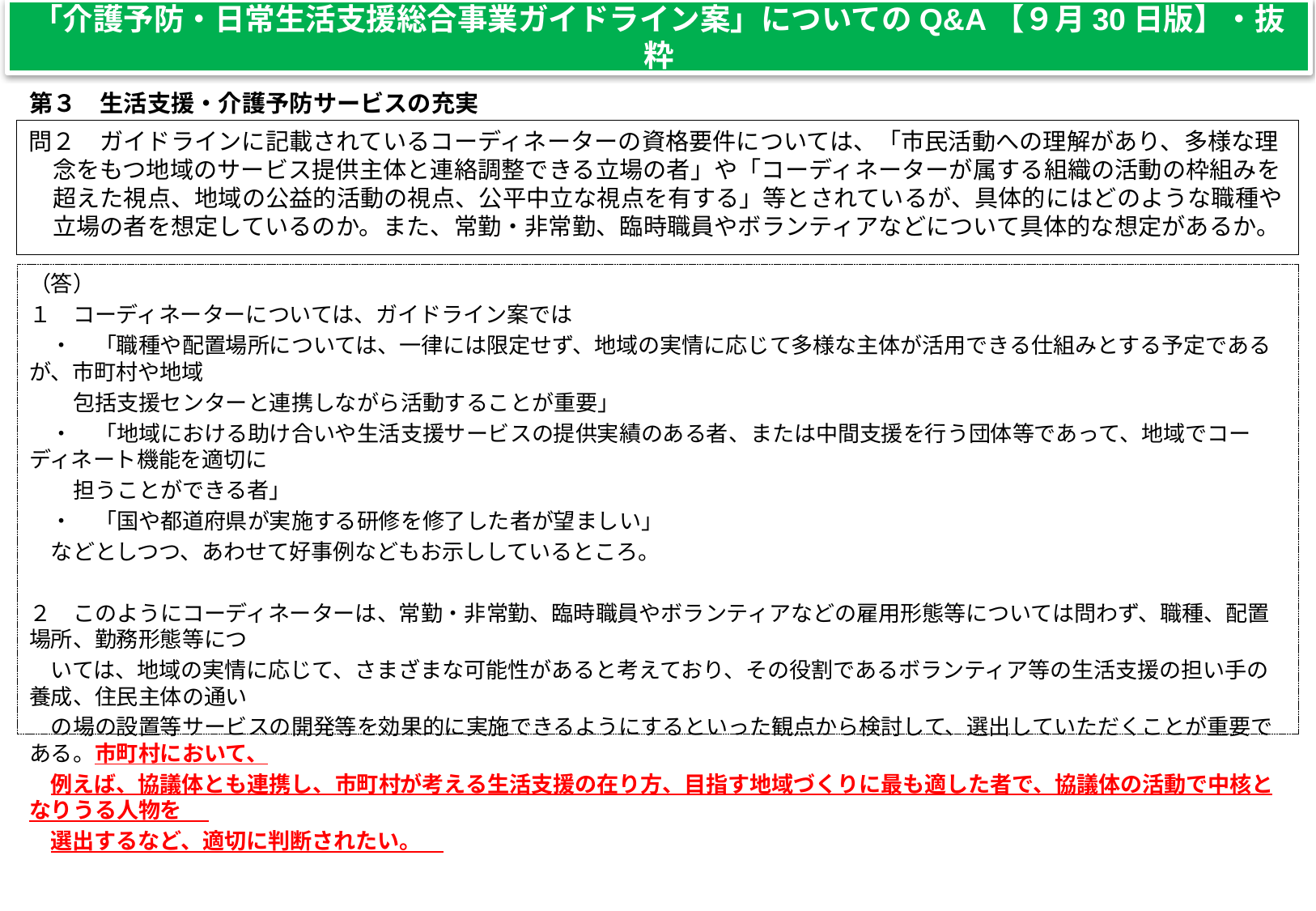

図3
「介護予防・日常生活支援総合事業ガイドライン案」についてのQ&A【９月30日版】・抜粋
第３　生活支援・介護予防サービスの充実
問２　ガイドラインに記載されているコーディネーターの資格要件については、「市民活動への理解があり、多様な理念をもつ地域のサービス提供主体と連絡調整できる立場の者」や「コーディネーターが属する組織の活動の枠組みを超えた視点、地域の公益的活動の視点、公平中立な視点を有する」等とされているが、具体的にはどのような職種や立場の者を想定しているのか。また、常勤・非常勤、臨時職員やボランティアなどについて具体的な想定があるか。
（答）
１　コーディネーターについては、ガイドライン案では
　・　「職種や配置場所については、一律には限定せず、地域の実情に応じて多様な主体が活用できる仕組みとする予定であるが、市町村や地域
　　包括支援センターと連携しながら活動することが重要」
　・　「地域における助け合いや生活支援サービスの提供実績のある者、または中間支援を行う団体等であって、地域でコーディネート機能を適切に
　　担うことができる者」
　・　「国や都道府県が実施する研修を修了した者が望ましい」
　などとしつつ、あわせて好事例などもお示ししているところ。

２　このようにコーディネーターは、常勤・非常勤、臨時職員やボランティアなどの雇用形態等については問わず、職種、配置場所、勤務形態等につ
　いては、地域の実情に応じて、さまざまな可能性があると考えており、その役割であるボランティア等の生活支援の担い手の養成、住民主体の通い
　の場の設置等サービスの開発等を効果的に実施できるようにするといった観点から検討して、選出していただくことが重要である。市町村において、
　例えば、協議体とも連携し、市町村が考える生活支援の在り方、目指す地域づくりに最も適した者で、協議体の活動で中核となりうる人物を
　選出するなど、適切に判断されたい。